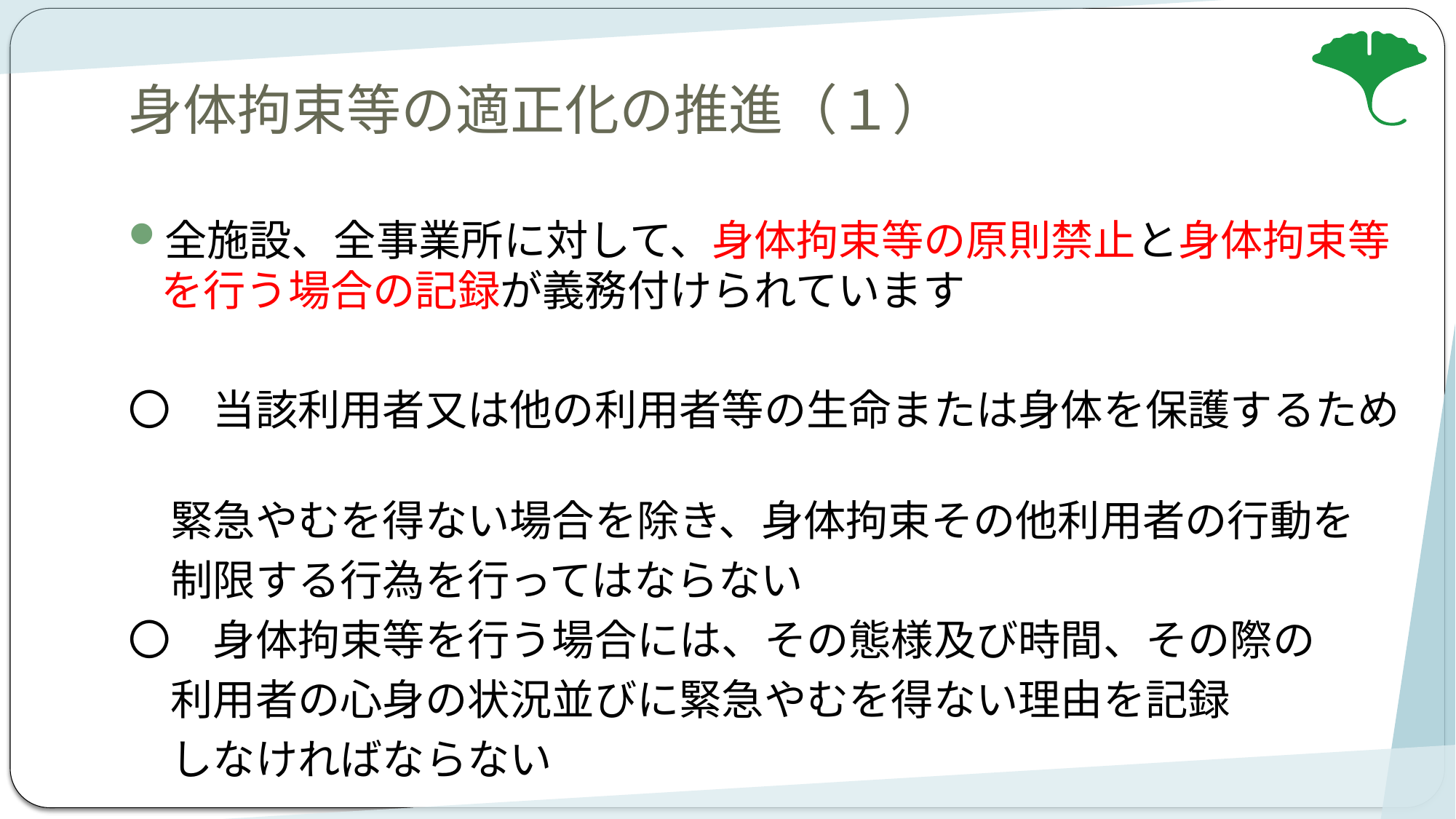

# 身体拘束等の適正化の推進（１）

全施設、全事業所に対して、身体拘束等の原則禁止と身体拘束等を行う場合の記録が義務付けられています

〇　当該利用者又は他の利用者等の生命または身体を保護するため
　緊急やむを得ない場合を除き、身体拘束その他利用者の行動を
　制限する行為を行ってはならない
〇　身体拘束等を行う場合には、その態様及び時間、その際の
　利用者の心身の状況並びに緊急やむを得ない理由を記録
　しなければならない